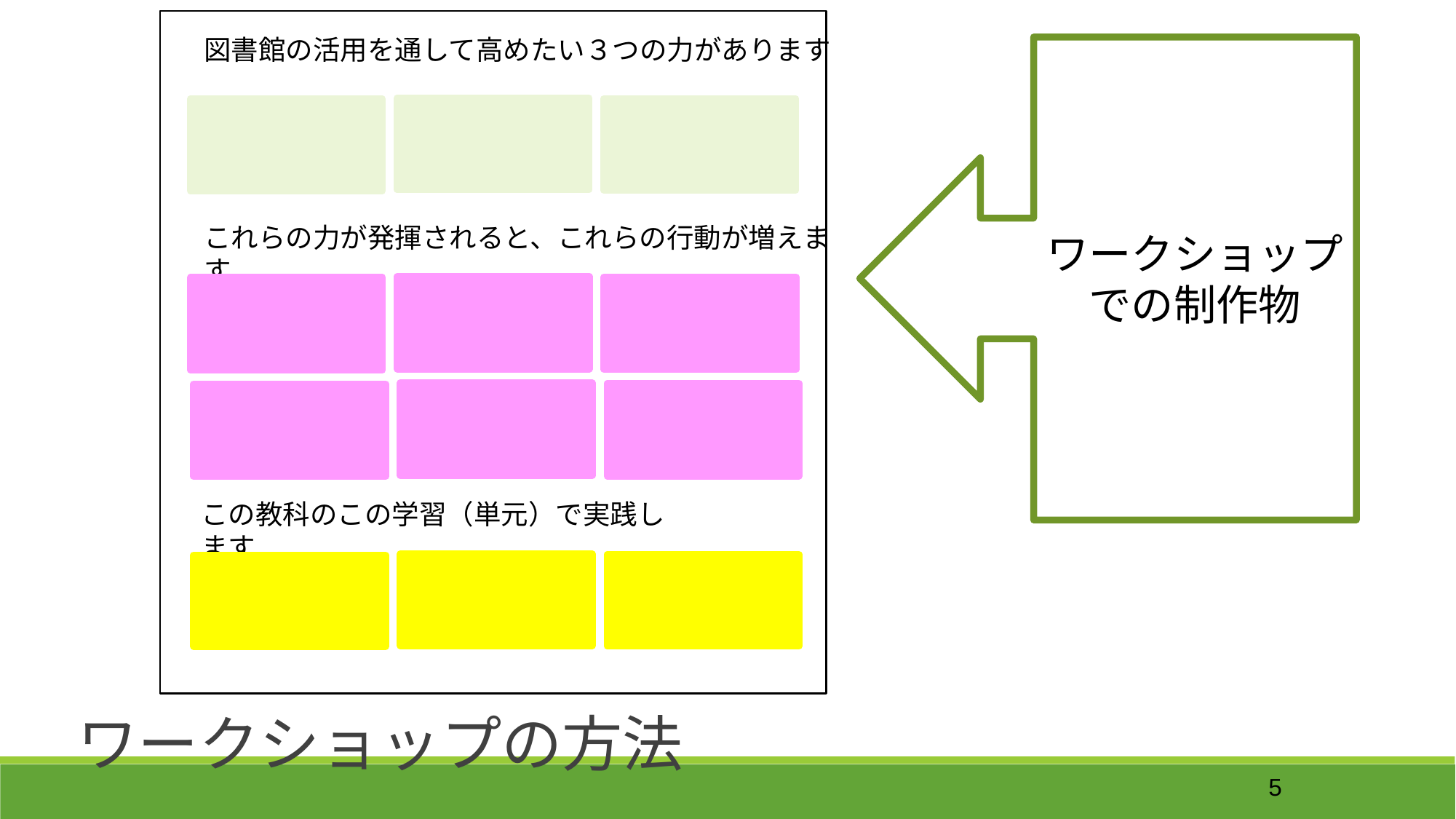

図書館の活用を通して高めたい３つの力があります

これらの力が発揮されると、これらの行動が増えます

この教科のこの学習（単元）で実践します

ワークショップでの制作物
　ワークショップの方法

5